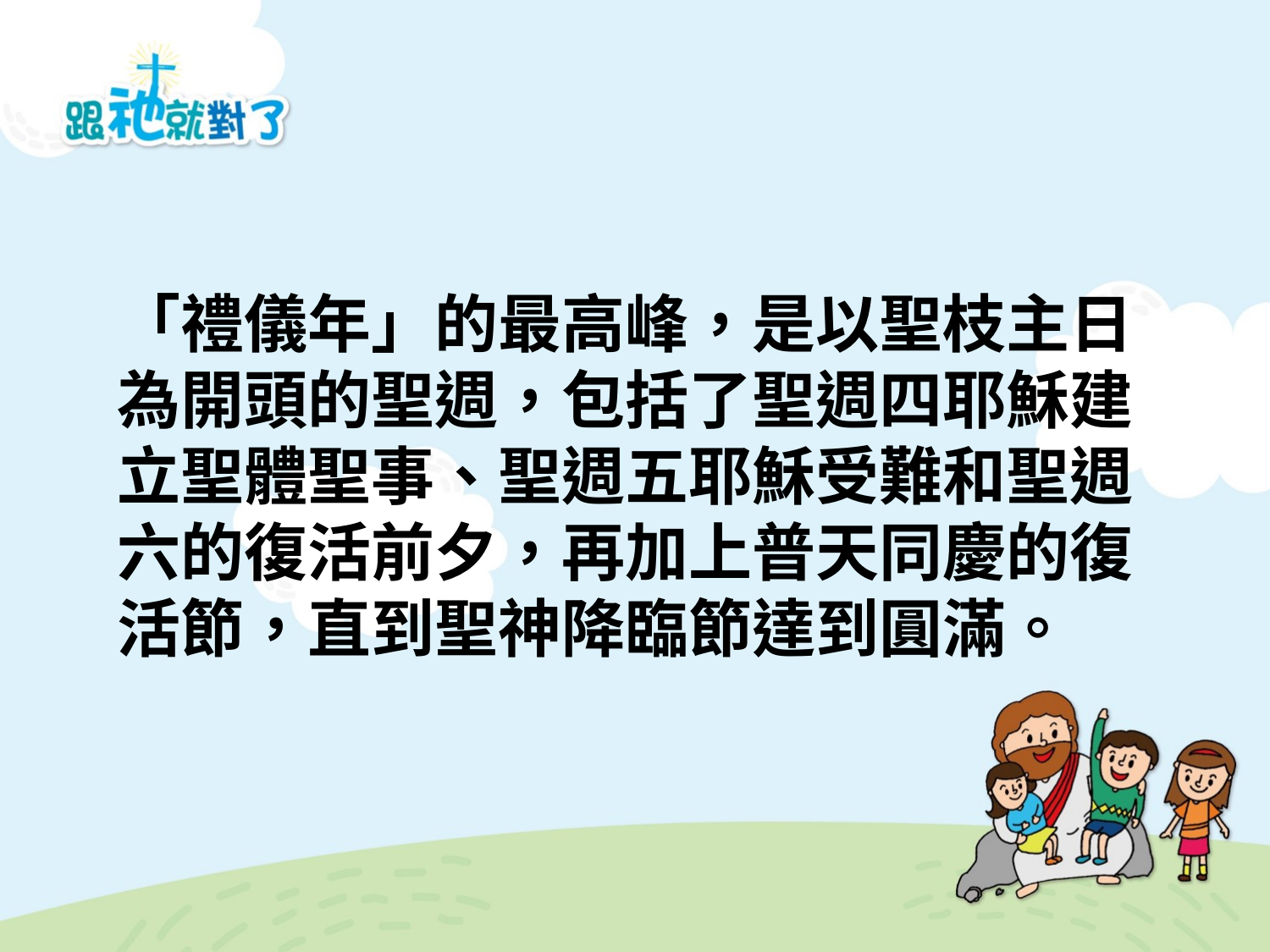

「禮儀年」的最高峰，是以聖枝主日為開頭的聖週，包括了聖週四耶穌建立聖體聖事、聖週五耶穌受難和聖週六的復活前夕，再加上普天同慶的復活節，直到聖神降臨節達到圓滿。